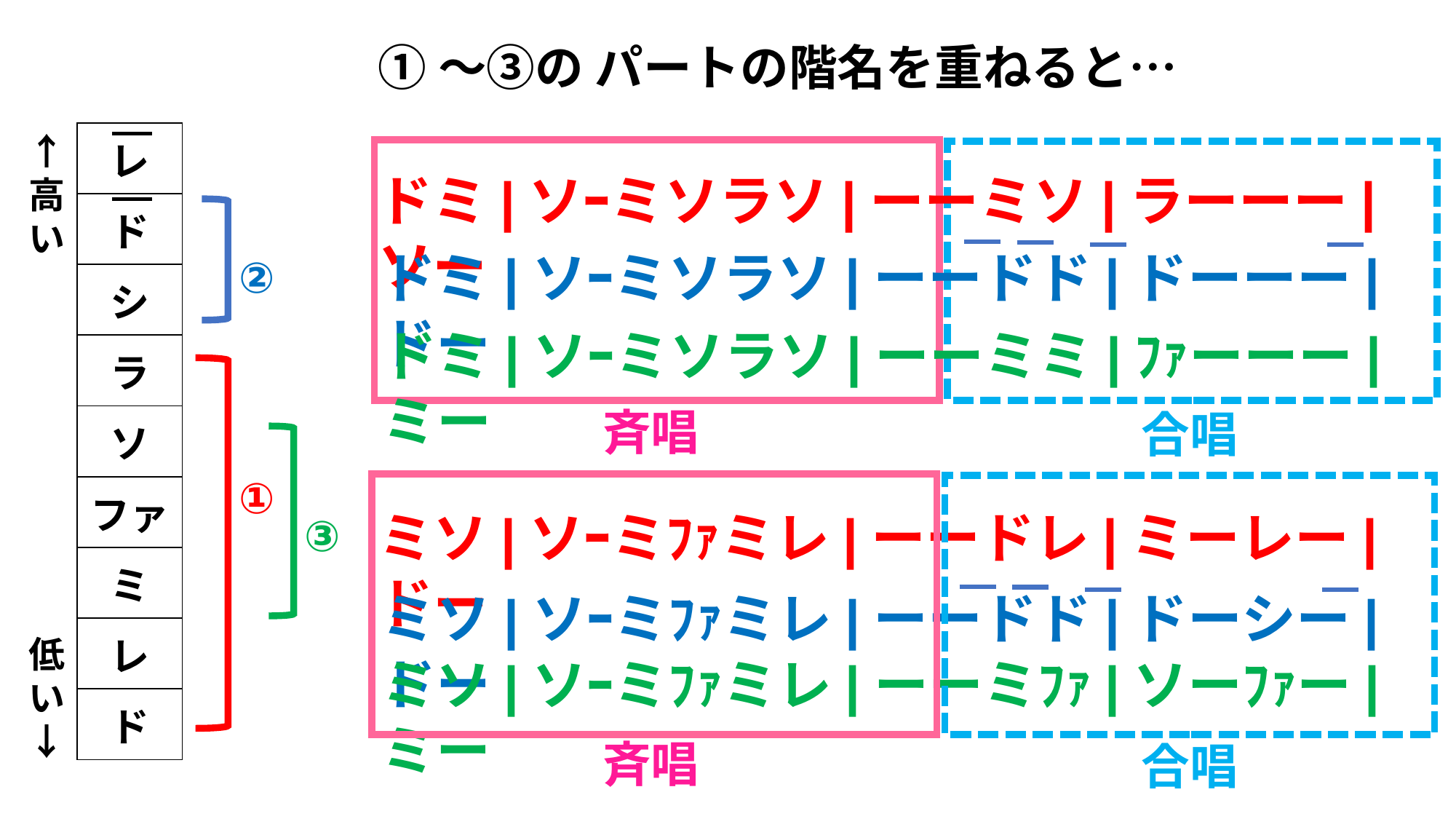

①～③の パートの階名を重ねると…
↑高い
| レ |
| --- |
| ド |
| シ |
| ラ |
| ソ |
| ファ |
| ミ |
| レ |
| ド |

ドミ|ソｰミソラソ|ーーミソ|ラーーー|ソー

ドミ|ソｰミソラソ|ーードド|ドーーー|ドー
②
ドミ|ソｰミソラソ|ーーミミ|ﾌｧーーー|ミー

斉唱
合唱

①

ミソ|ソｰミﾌｧミレ|ーードレ|ミーレー|ドー
③
ミソ|ソｰミﾌｧミレ|ーードド|ドーシー|ドー
低い↓
ミソ|ソｰミﾌｧミレ|ーーミﾌｧ|ソーﾌｧー|ミー
斉唱
合唱